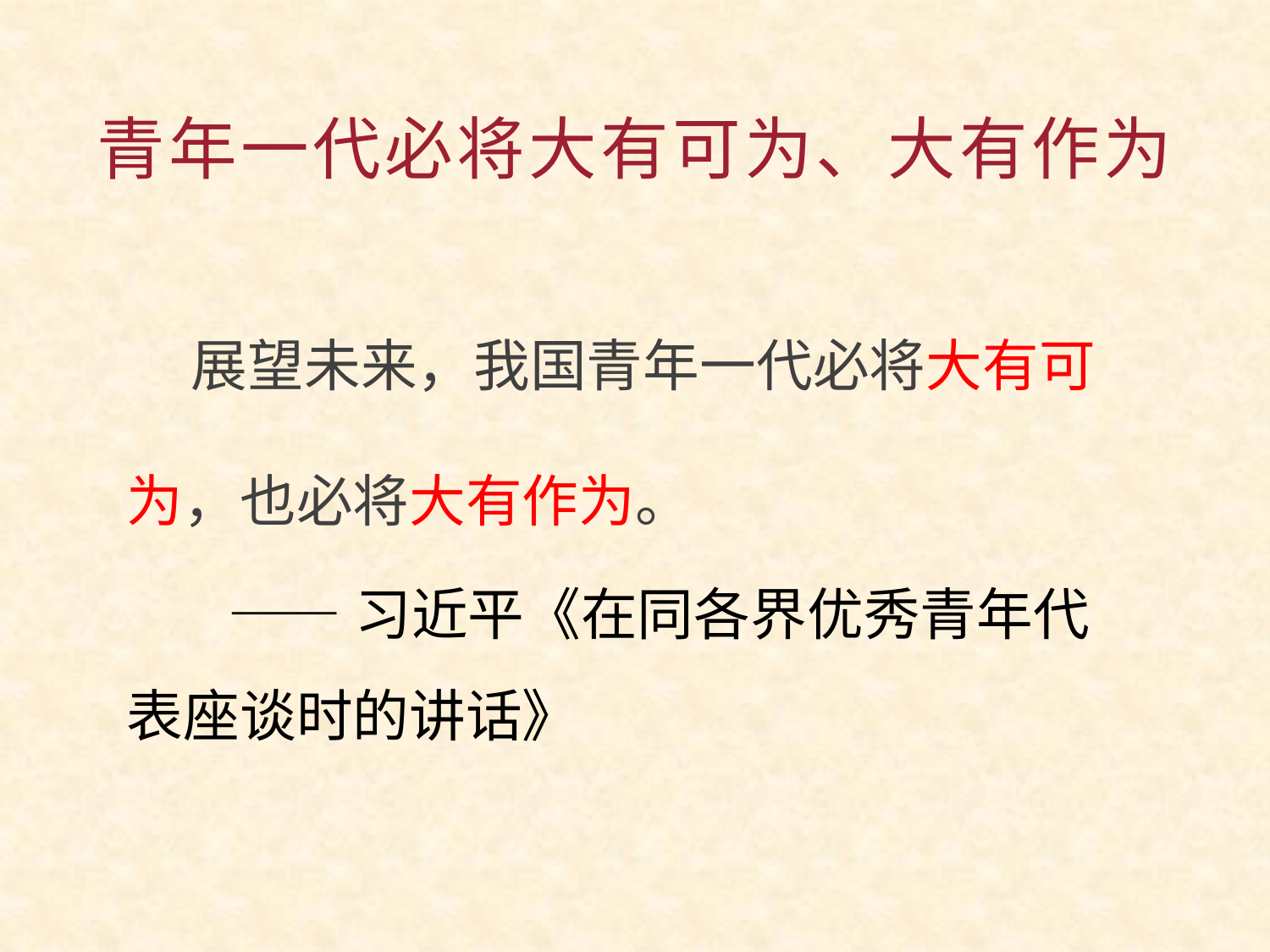

# 青年一代必将大有可为、大有作为
    展望未来，我国青年一代必将大有可为，也必将大有作为。
        ——习近平《在同各界优秀青年代表座谈时的讲话》
110